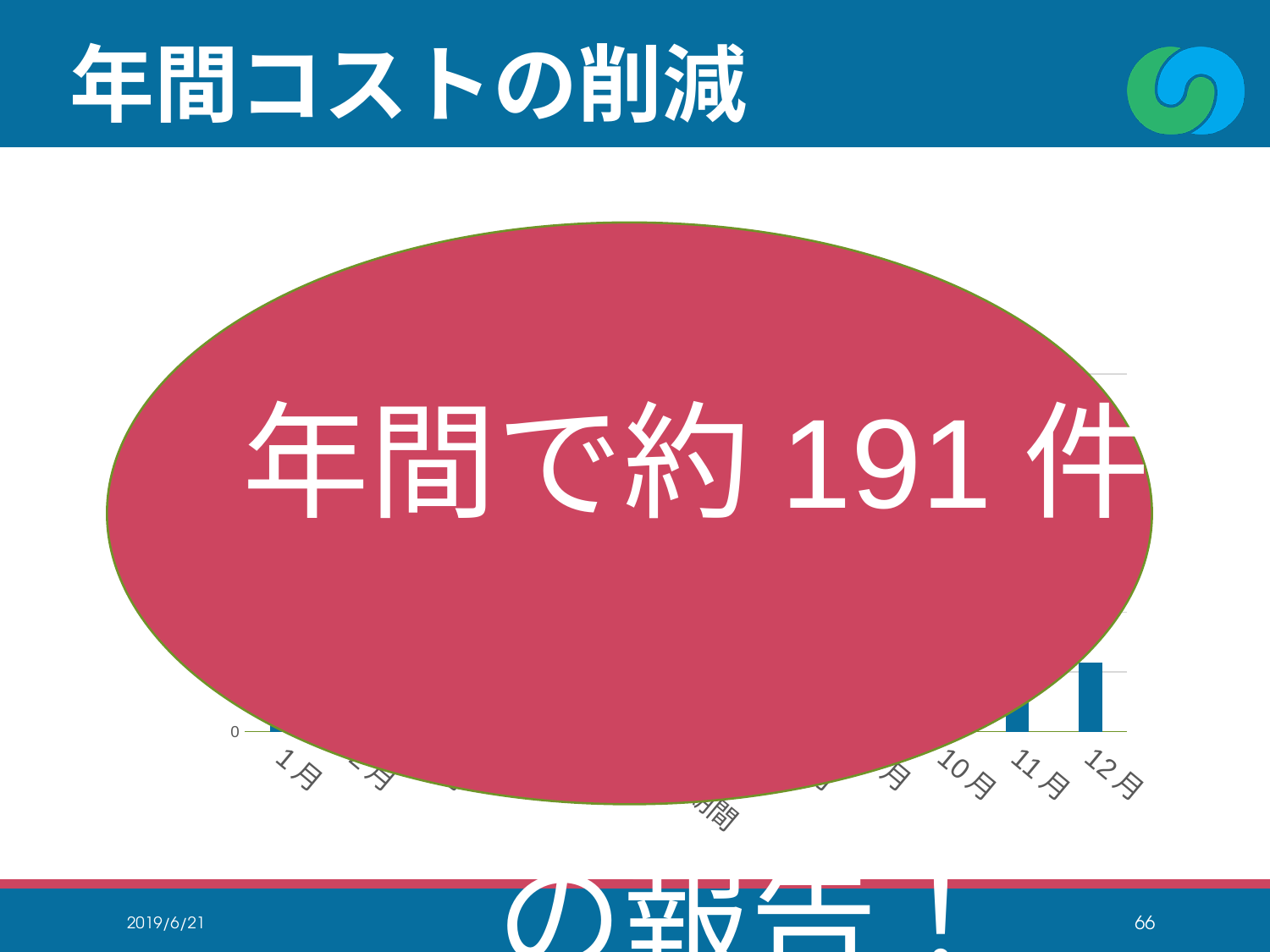

# 年間コストの削減

### Chart: 月別報告件数予測

| Category |  |
|---|---|
| 1月 | 6.31868131868132 |
| 2月 | 8.6996336996337 |
| 3月 | 8.241758241758243 |
| 4月 | 6.593406593406595 |
| 5月 | 26.098901098901106 |
| 実験期間 | 25.0 |
| 7月 | 20.146520146520146 |
| 8月 | 11.904761904761905 |
| 9月 | 10.256410256410257 |
| 10月 | 13.644688644688646 |
| 11月 | 11.263736263736265 |
| 12月 | 5.76923076923077 |
年間で約191件
　　の報告！
2019/6/21
66